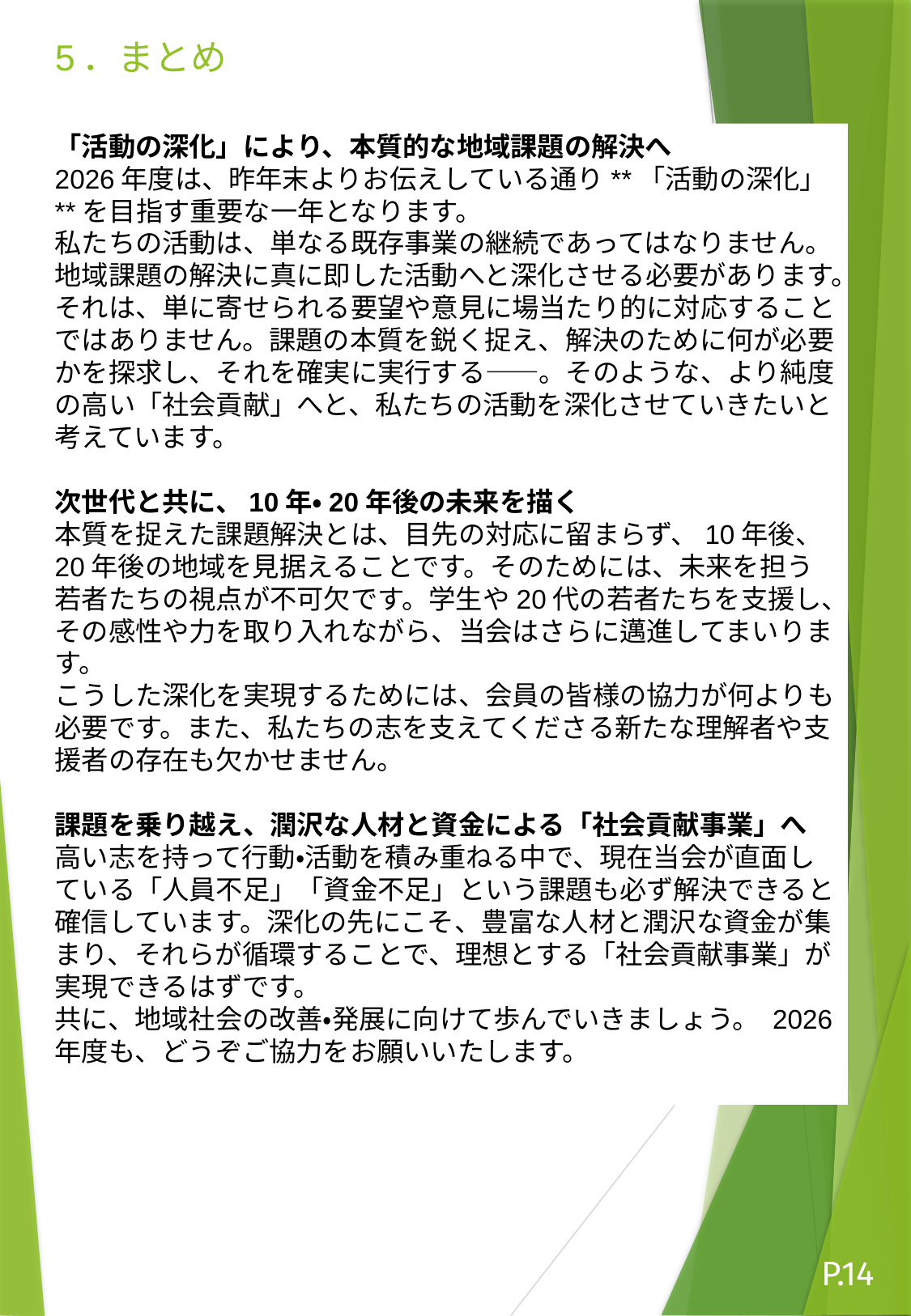

# 5．まとめ
「活動の深化」により、本質的な地域課題の解決へ
2026年度は、昨年末よりお伝えしている通り**「活動の深化」**を目指す重要な一年となります。
私たちの活動は、単なる既存事業の継続であってはなりません。地域課題の解決に真に即した活動へと深化させる必要があります。それは、単に寄せられる要望や意見に場当たり的に対応することではありません。課題の本質を鋭く捉え、解決のために何が必要かを探求し、それを確実に実行する——。そのような、より純度の高い「社会貢献」へと、私たちの活動を深化させていきたいと考えています。

次世代と共に、10年・20年後の未来を描く
本質を捉えた課題解決とは、目先の対応に留まらず、10年後、20年後の地域を見据えることです。そのためには、未来を担う若者たちの視点が不可欠です。学生や20代の若者たちを支援し、その感性や力を取り入れながら、当会はさらに邁進してまいります。
こうした深化を実現するためには、会員の皆様の協力が何よりも必要です。また、私たちの志を支えてくださる新たな理解者や支援者の存在も欠かせません。

課題を乗り越え、潤沢な人材と資金による「社会貢献事業」へ
高い志を持って行動・活動を積み重ねる中で、現在当会が直面している「人員不足」「資金不足」という課題も必ず解決できると確信しています。深化の先にこそ、豊富な人材と潤沢な資金が集まり、それらが循環することで、理想とする「社会貢献事業」が実現できるはずです。
共に、地域社会の改善・発展に向けて歩んでいきましょう。 2026年度も、どうぞご協力をお願いいたします。

P.14